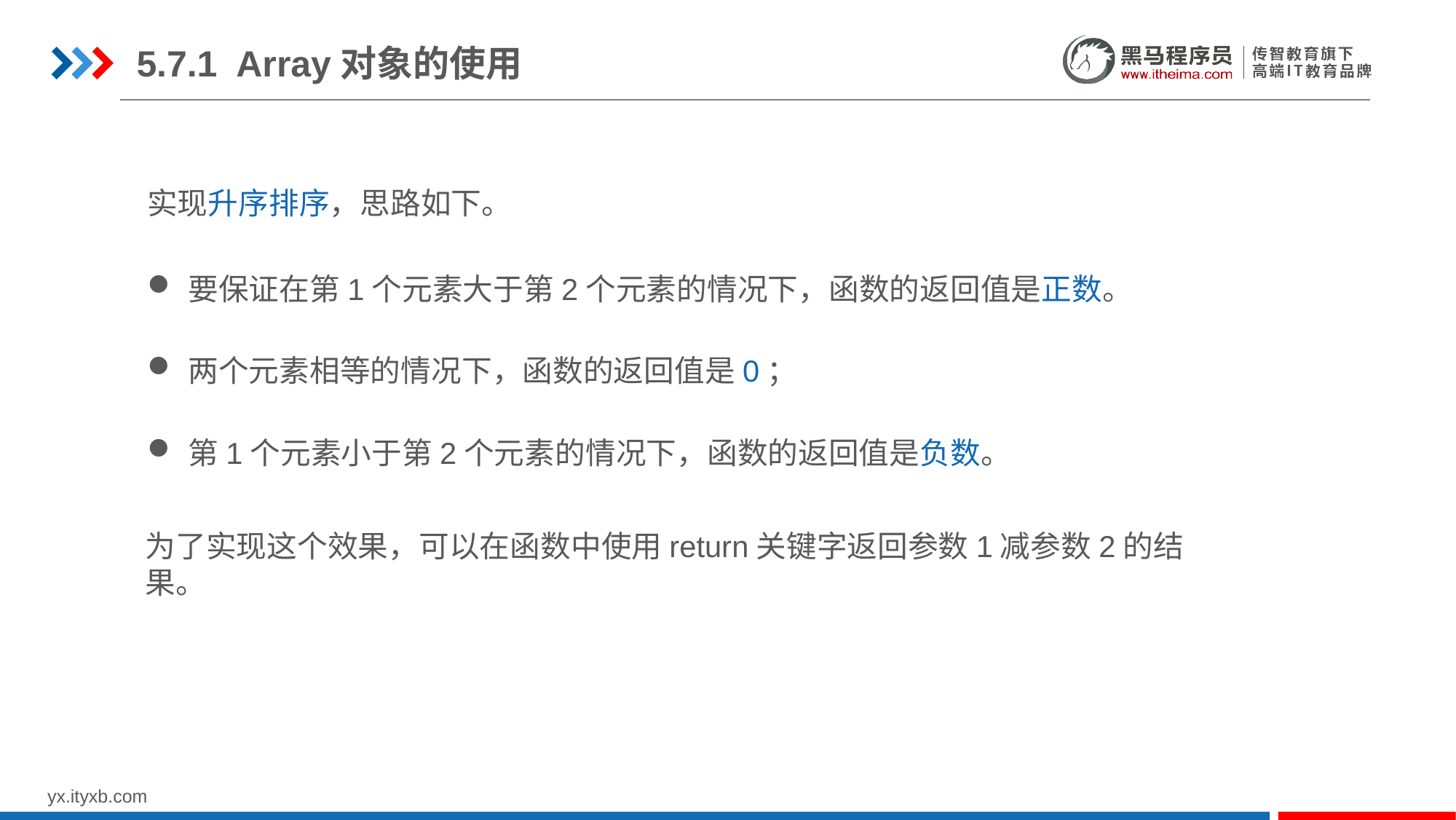

5.7.1  Array对象的使用
实现升序排序，思路如下。
要保证在第1个元素大于第2个元素的情况下，函数的返回值是正数。

两个元素相等的情况下，函数的返回值是0；

第1个元素小于第2个元素的情况下，函数的返回值是负数。

为了实现这个效果，可以在函数中使用return关键字返回参数1减参数2的结果。